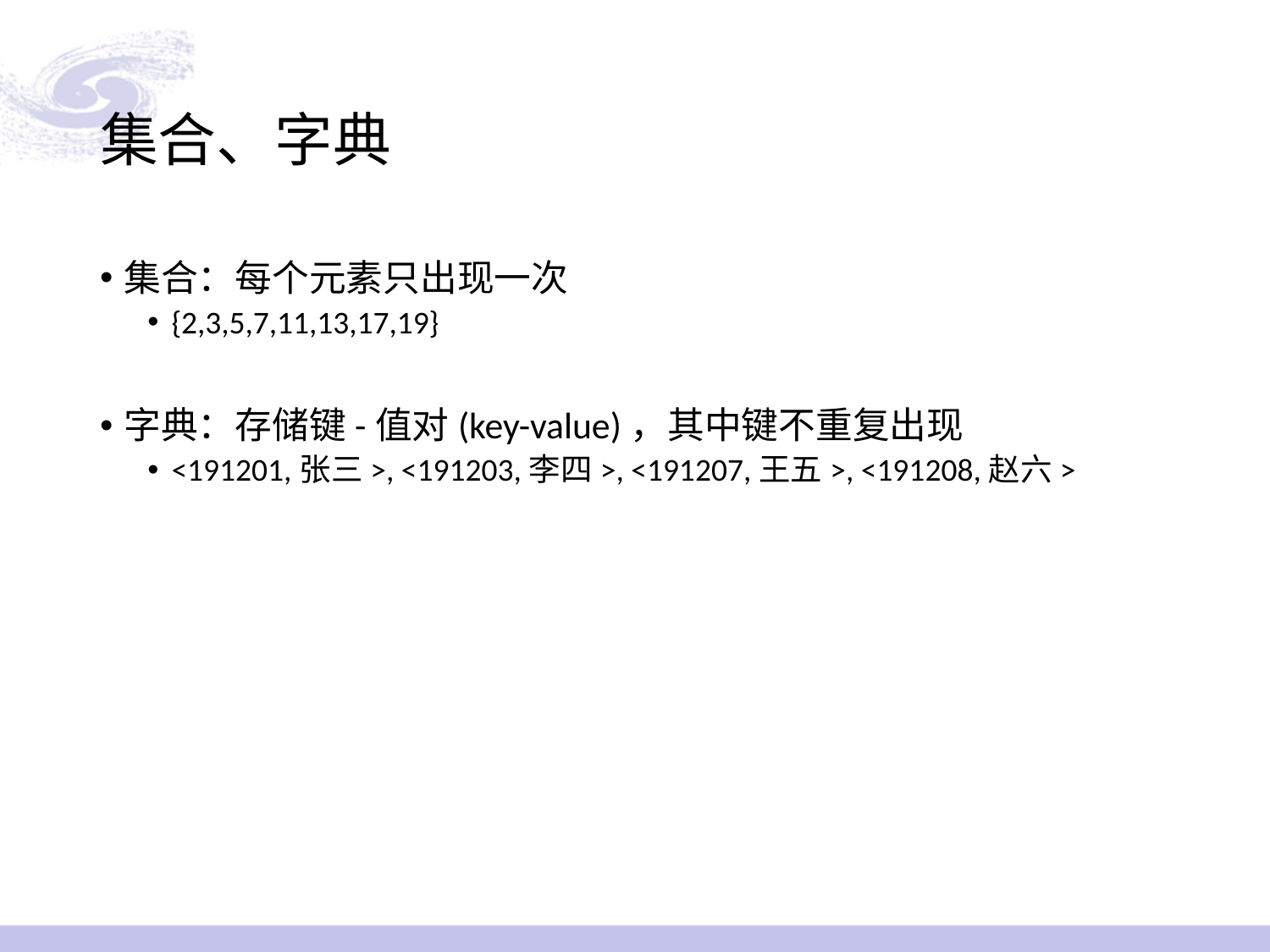

# 集合、字典
集合：每个元素只出现一次
{2,3,5,7,11,13,17,19}

字典：存储键-值对(key-value)，其中键不重复出现
<191201,张三>, <191203,李四>, <191207,王五>, <191208,赵六>